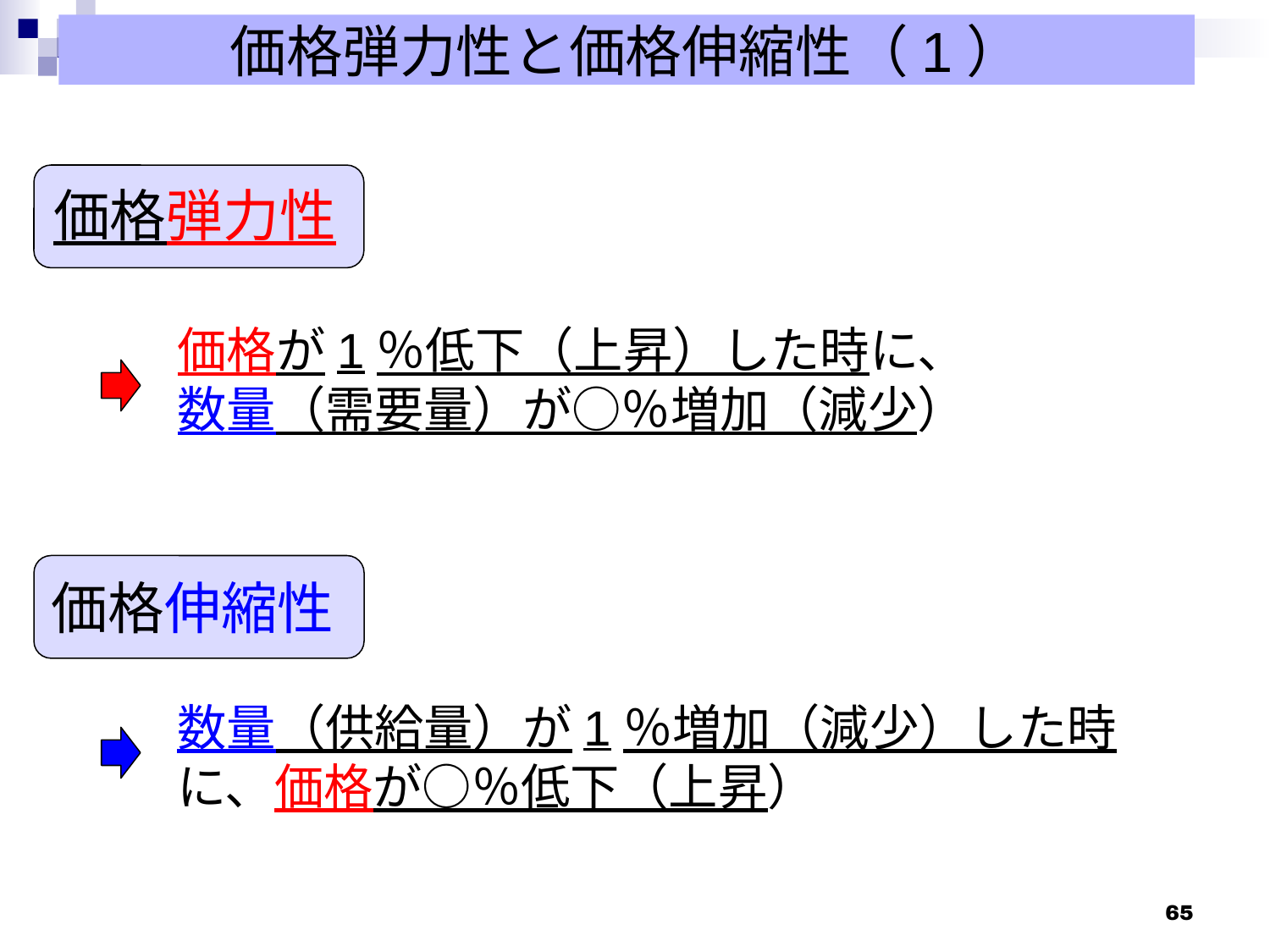

価格弾力性と価格伸縮性（1）

価格弾力性
価格が1％低下（上昇）した時に、
数量（需要量）が○％増加（減少）

価格伸縮性
数量（供給量）が1％増加（減少）した時に、価格が○％低下（上昇）

65